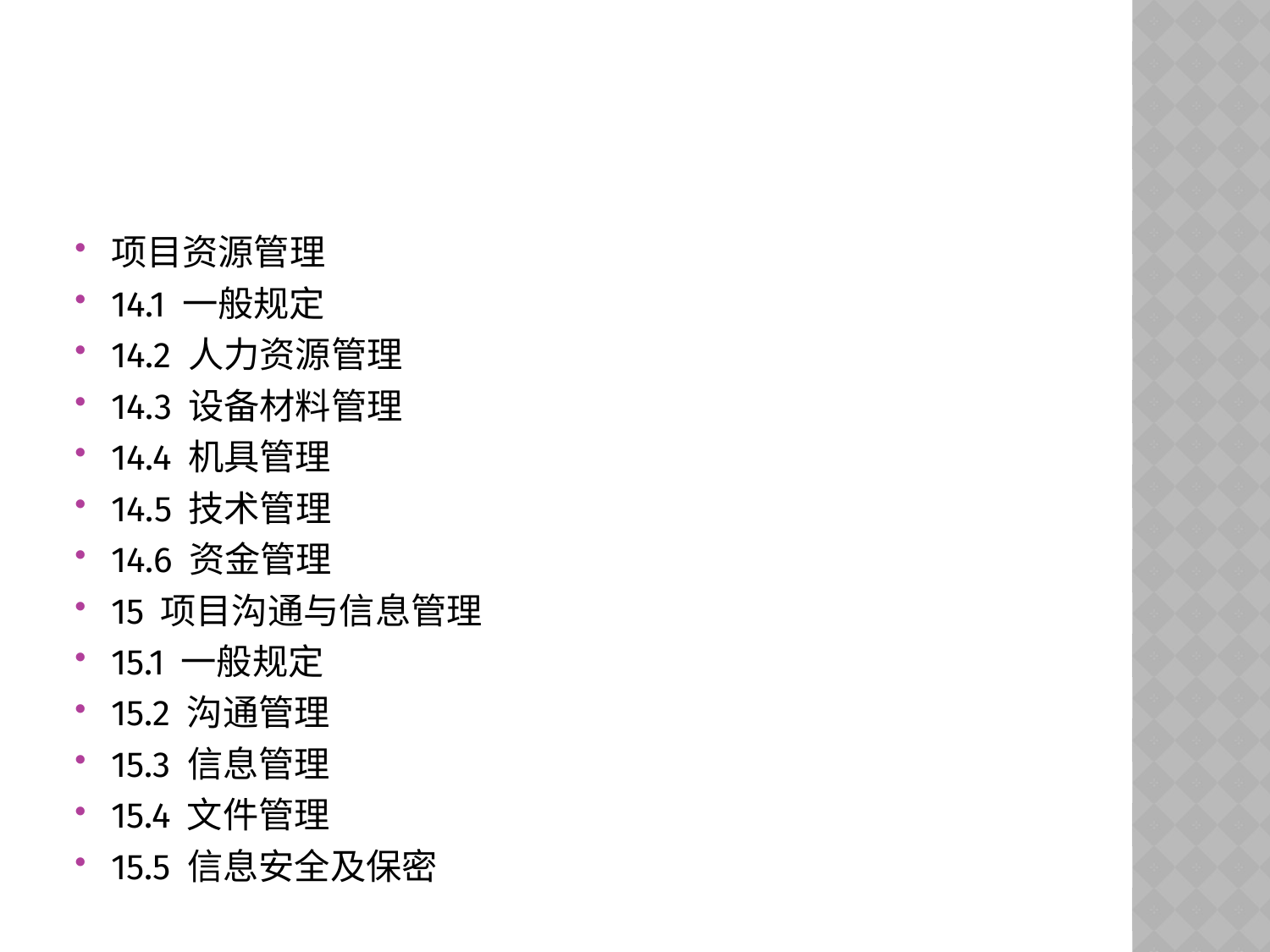

#
项目资源管理
14.1 一般规定
14.2 人力资源管理
14.3 设备材料管理
14.4 机具管理
14.5 技术管理
14.6 资金管理
15 项目沟通与信息管理
15.1 一般规定
15.2 沟通管理
15.3 信息管理
15.4 文件管理
15.5 信息安全及保密